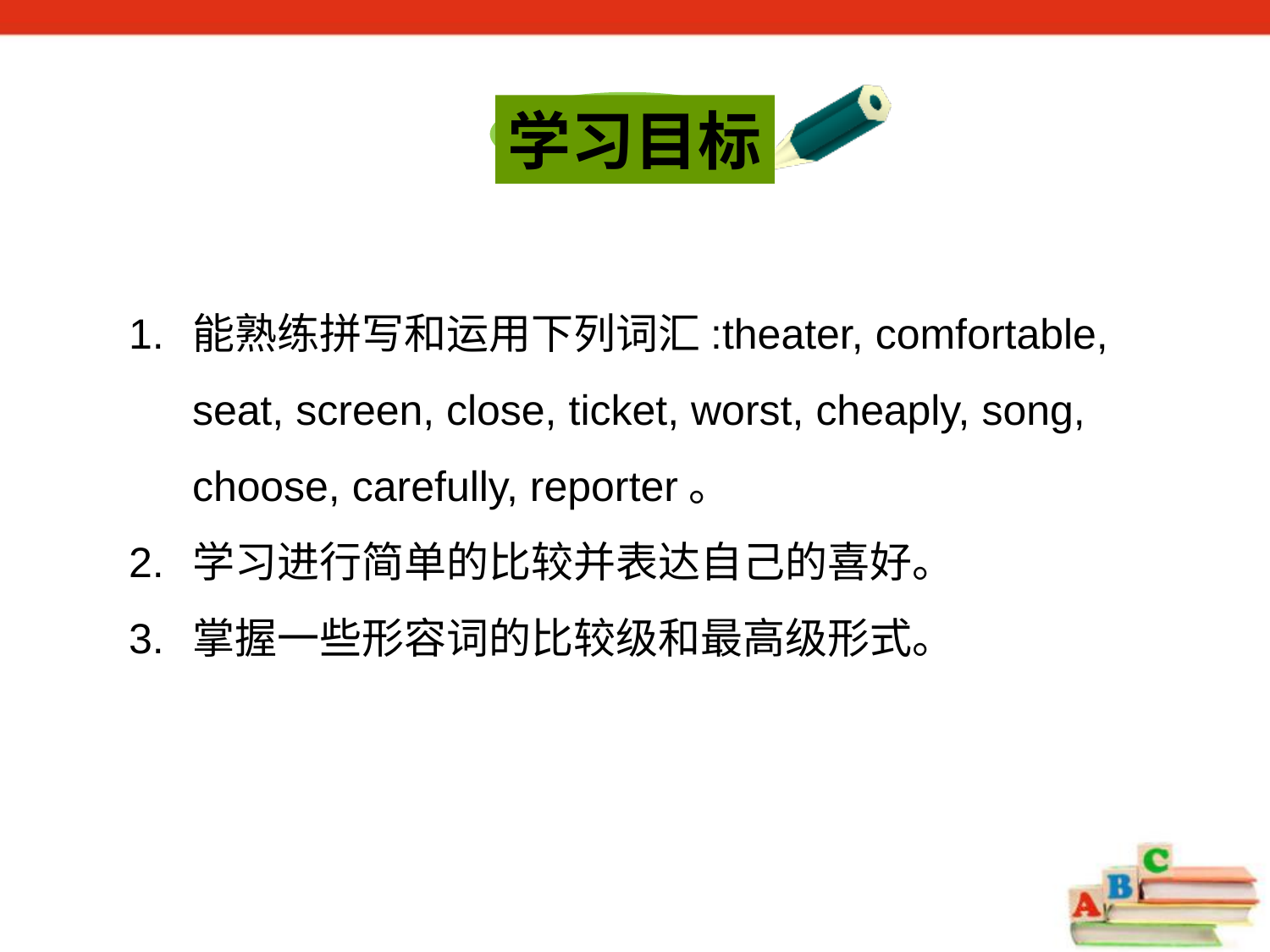

学习目标
能熟练拼写和运用下列词汇:theater, comfortable, seat, screen, close, ticket, worst, cheaply, song, choose, carefully, reporter。
学习进行简单的比较并表达自己的喜好。
掌握一些形容词的比较级和最高级形式。